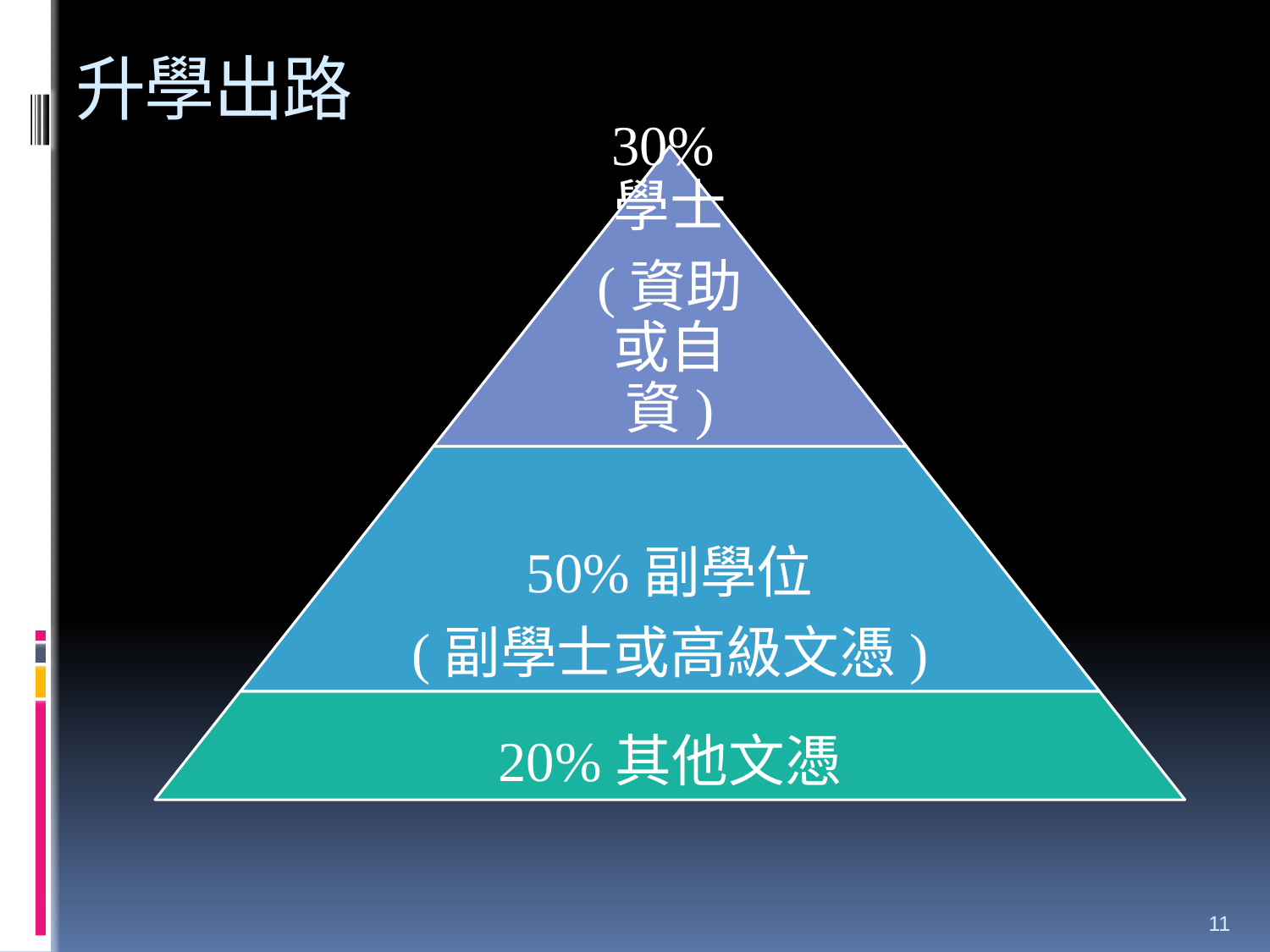

# 升學出路
30%學士
(資助或自資)
50%副學位
(副學士或高級文憑)
20%其他文憑
11